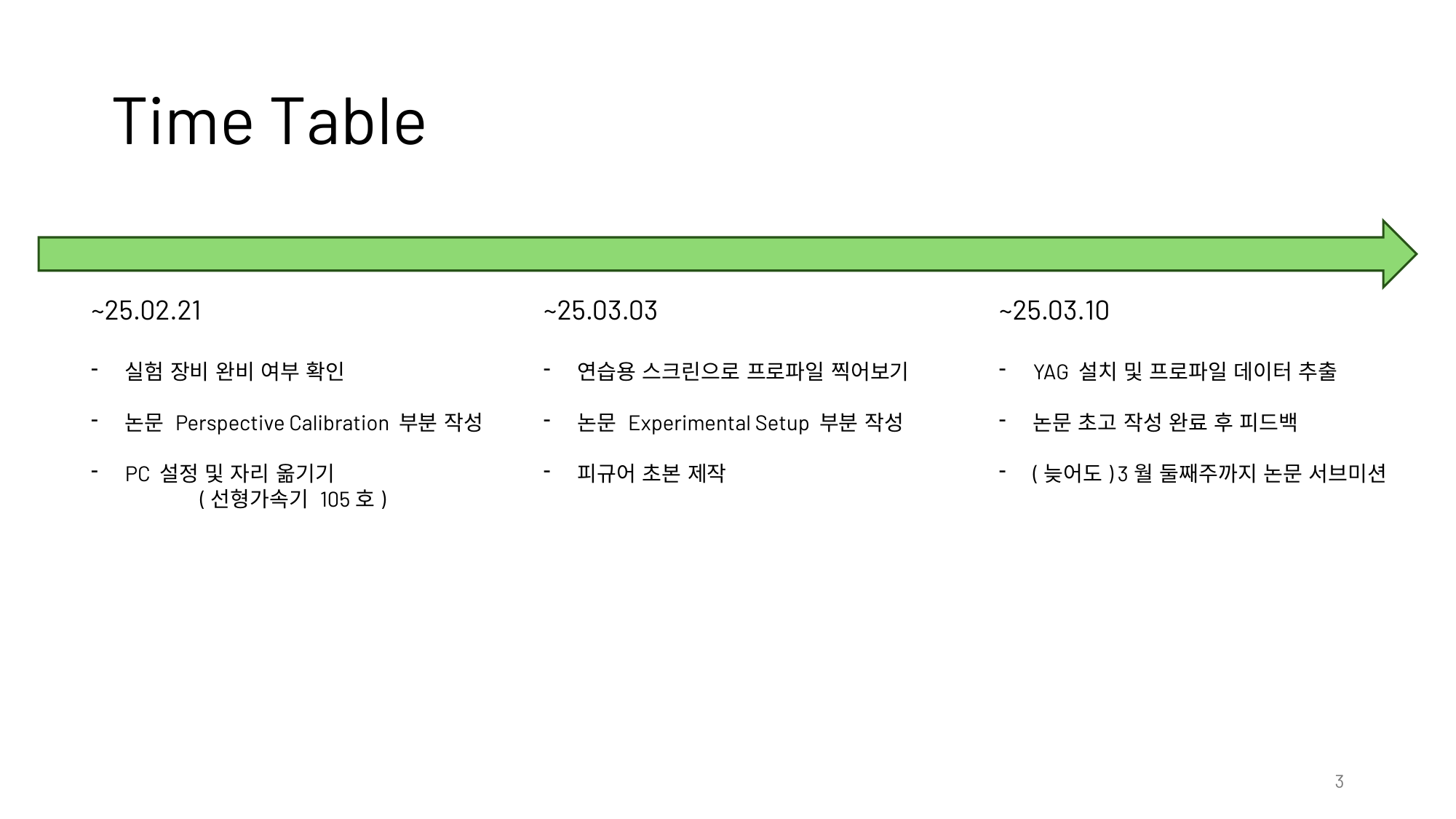

# Time Table

~25.02.21

실험 장비 완비 여부 확인

논문 Perspective Calibration 부분 작성

PC 설정 및 자리 옮기기
	(선형가속기 105호)
~25.03.03

연습용 스크린으로 프로파일 찍어보기

논문 Experimental Setup 부분 작성

피규어 초본 제작
~25.03.10

YAG 설치 및 프로파일 데이터 추출

논문 초고 작성 완료 후 피드백

(늦어도) 3월 둘째주까지 논문 서브미션
3